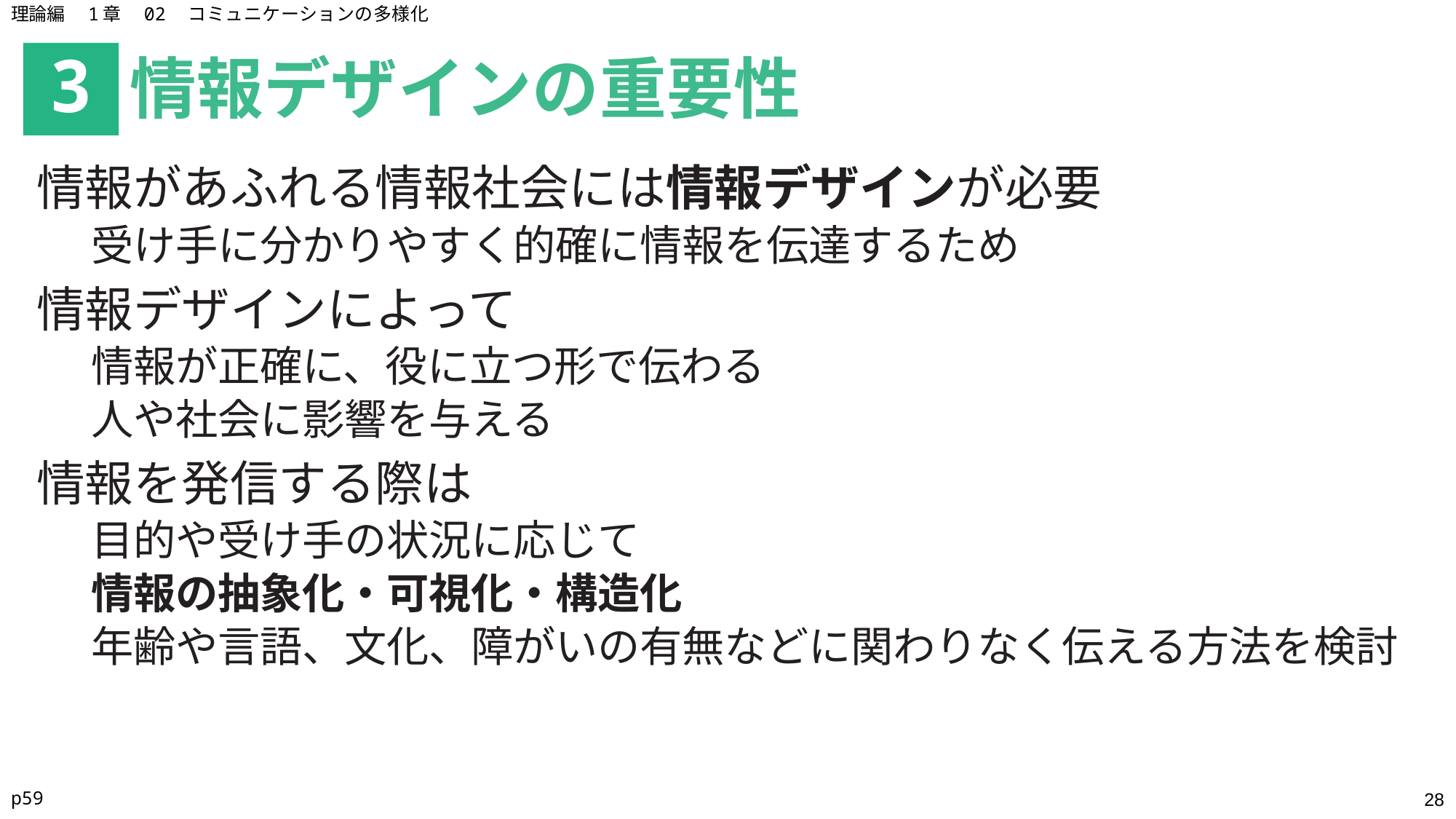

理論編　1章　02　コミュニケーションの多様化
情報デザインの重要性
3
情報があふれる情報社会には情報デザインが必要
受け手に分かりやすく的確に情報を伝達するため
情報デザインによって
情報が正確に、役に立つ形で伝わる
人や社会に影響を与える
情報を発信する際は
目的や受け手の状況に応じて
情報の抽象化・可視化・構造化
年齢や言語、文化、障がいの有無などに関わりなく伝える方法を検討
p59
28